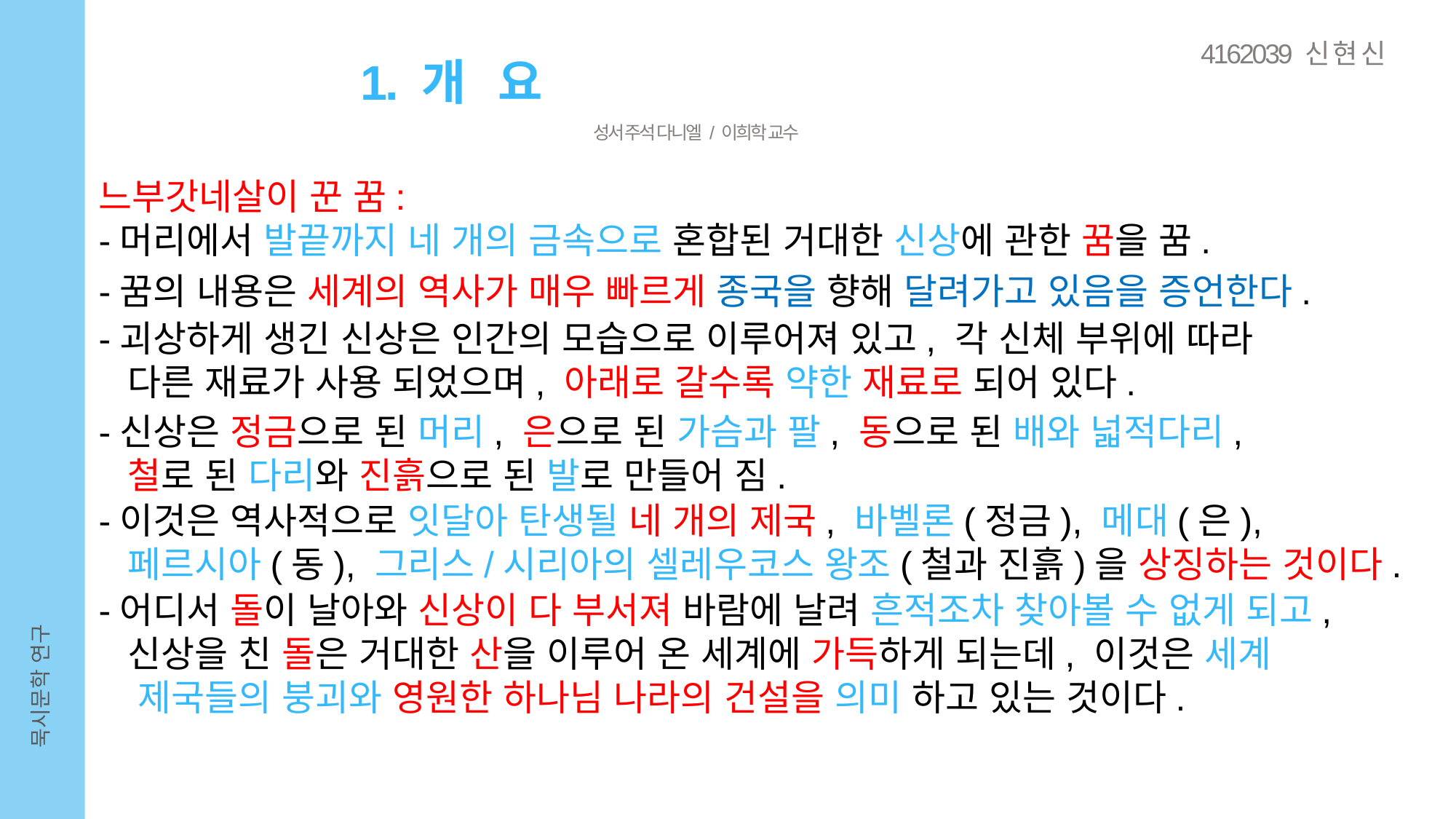

4162039 신 현 신
1. 개   요
성서 주석 다니엘 / 이희학 교수

느부갓네살이 꾼 꿈:
-머리에서 발끝까지 네 개의 금속으로 혼합된 거대한 신상에 관한 꿈을 꿈.

-꿈의 내용은 세계의 역사가 매우 빠르게 종국을 향해 달려가고 있음을 증언한다.

-괴상하게 생긴 신상은 인간의 모습으로 이루어져 있고, 각 신체 부위에 따라
  다른 재료가 사용 되었으며, 아래로 갈수록 약한 재료로 되어 있다.

-신상은 정금으로 된 머리, 은으로 된 가슴과 팔, 동으로 된 배와 넓적다리,
  철로 된 다리와 진흙으로 된 발로 만들어 짐.

-이것은 역사적으로 잇달아 탄생될 네 개의 제국, 바벨론(정금), 메대(은),
  페르시아(동), 그리스/시리아의 셀레우코스 왕조(철과 진흙)을 상징하는 것이다.

-어디서 돌이 날아와 신상이 다 부서져 바람에 날려 흔적조차 찾아볼 수 없게 되고,
  신상을 친 돌은 거대한 산을 이루어 온 세계에 가득하게 되는데, 이것은 세계
   제국들의 붕괴와 영원한 하나님 나라의 건설을 의미 하고 있는 것이다.

묵시문학 연구